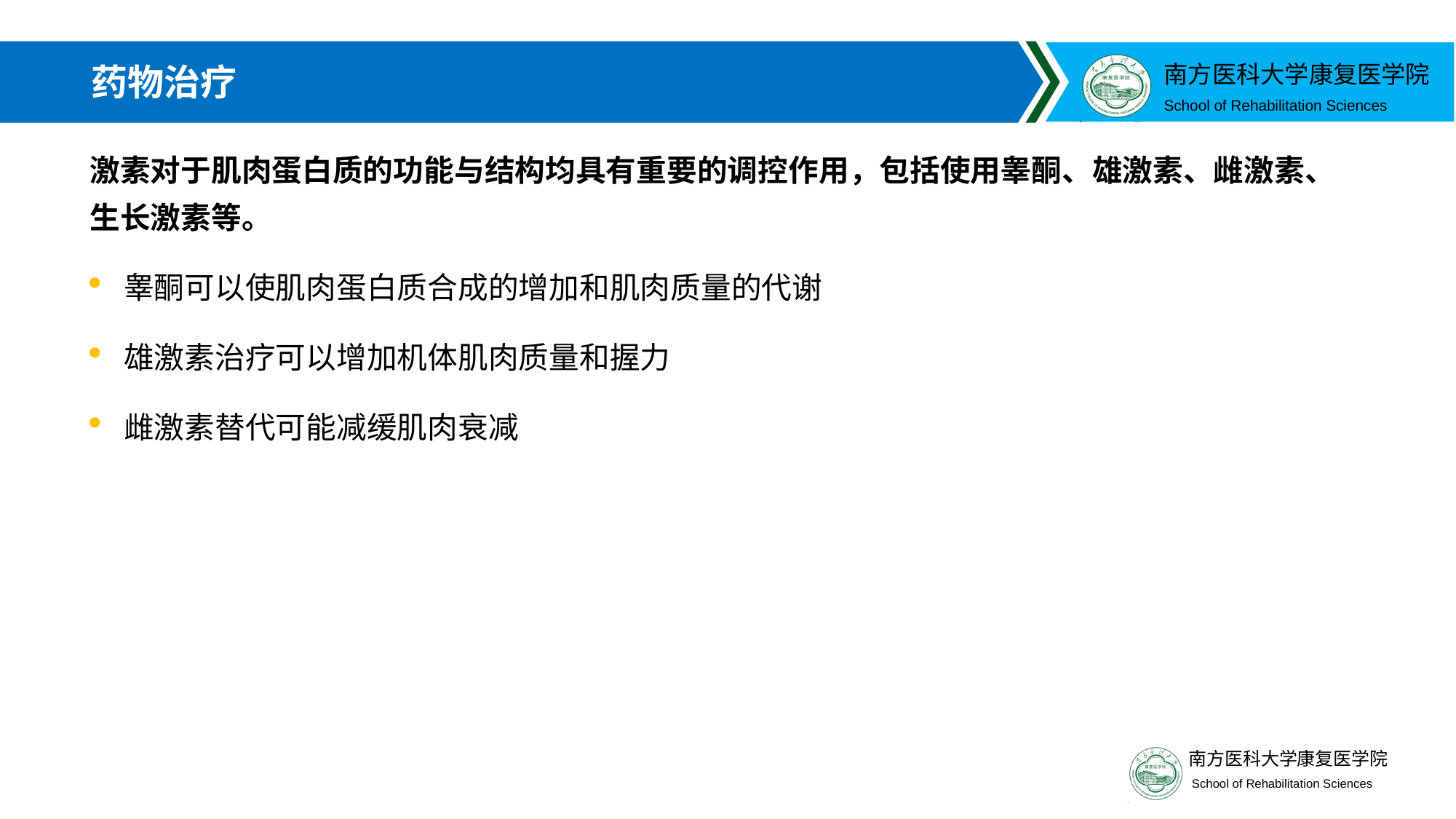

# 药物治疗
激素对于肌肉蛋白质的功能与结构均具有重要的调控作用，包括使用睾酮、雄激素、雌激素、生长激素等。
睾酮可以使肌肉蛋白质合成的增加和肌肉质量的代谢
雄激素治疗可以增加机体肌肉质量和握力
雌激素替代可能减缓肌肉衰减